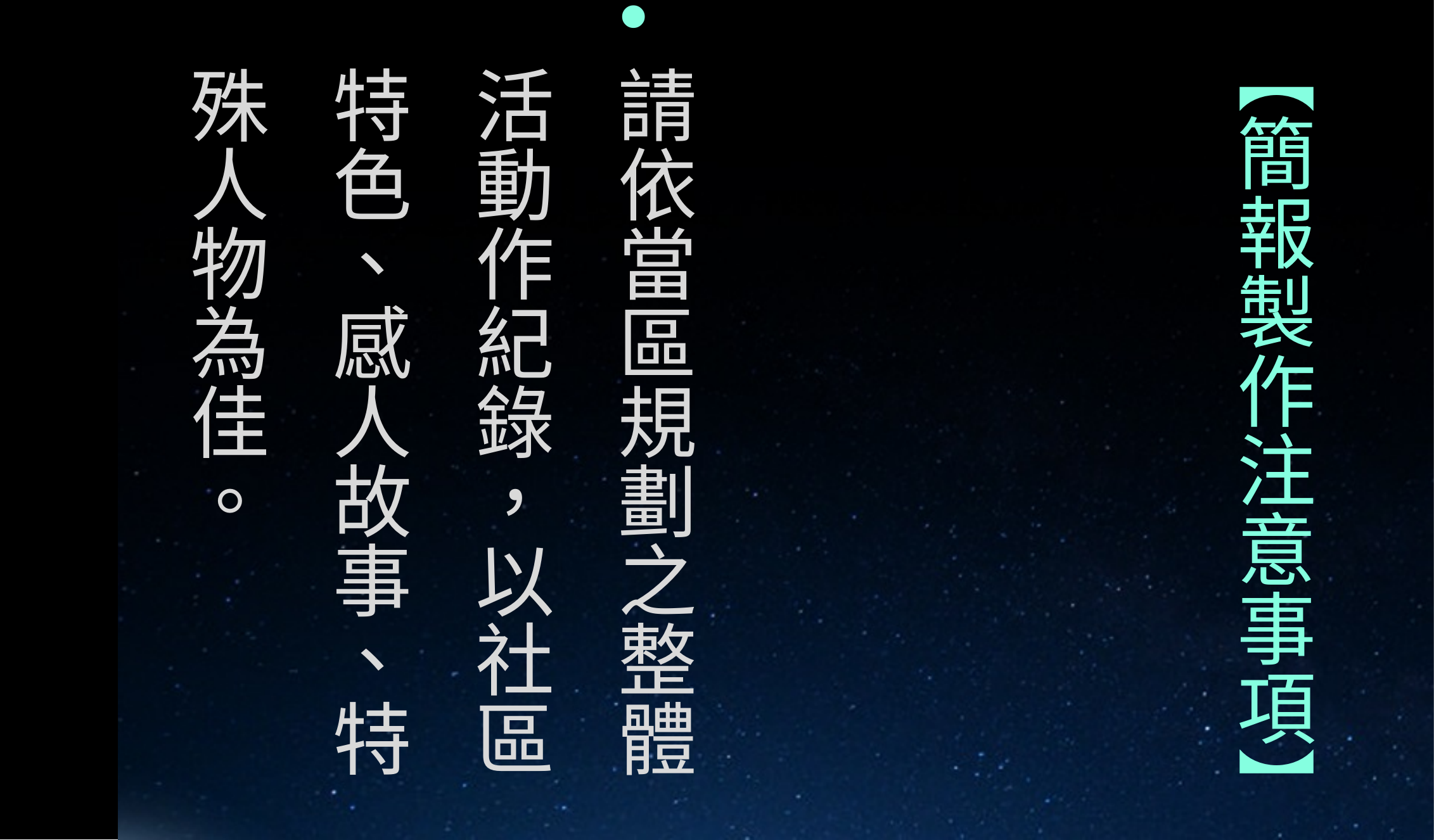

請依當區規劃之整體活動作紀錄，以社區特色、感人故事、特殊人物為佳。
# 【簡報製作注意事項】